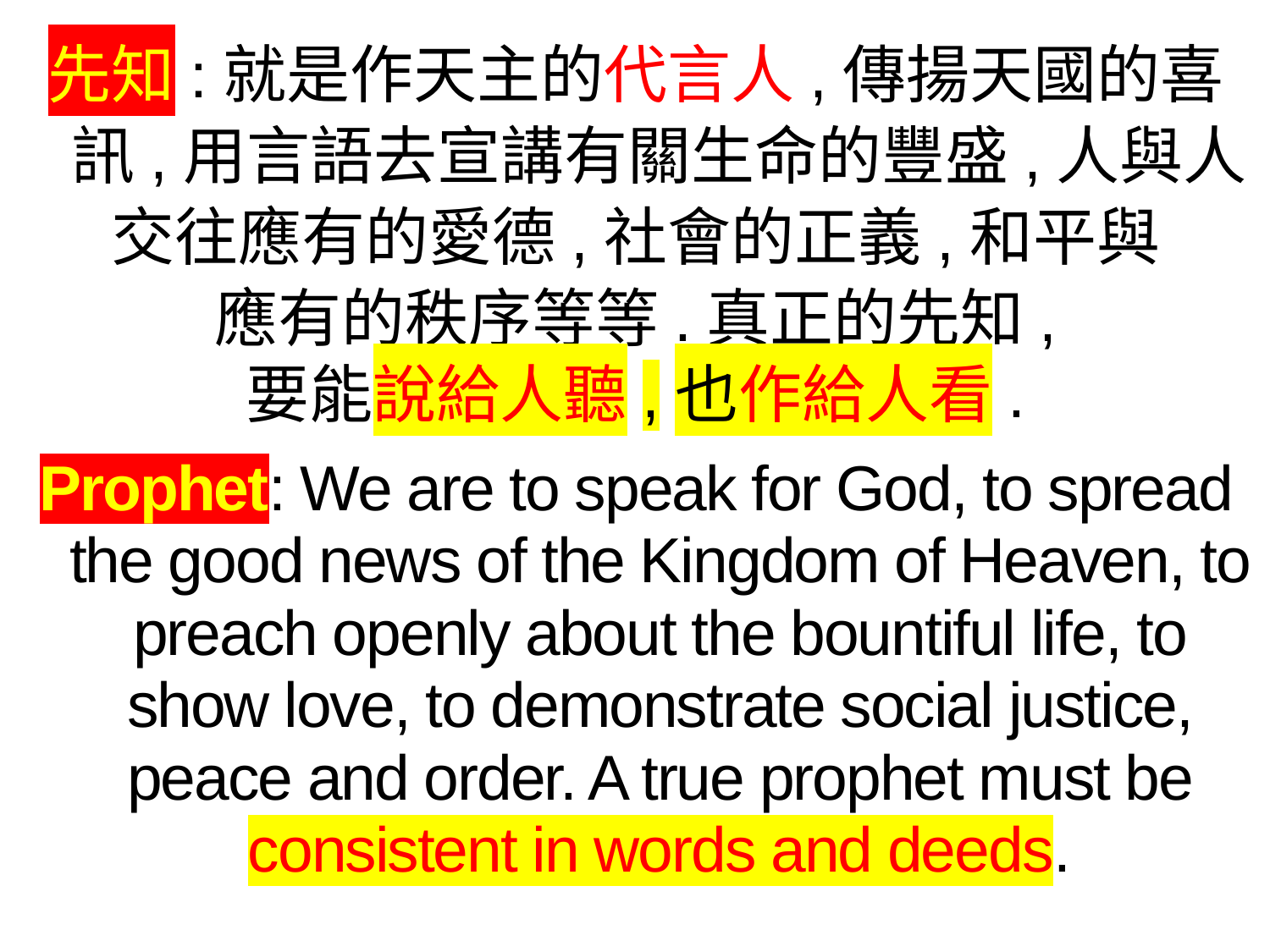

先知:就是作天主的代言人,傳揚天國的喜訊,用言語去宣講有關生命的豐盛,人與人
交往應有的愛德,社會的正義,和平與
應有的秩序等等.真正的先知,
要能說給人聽,也作給人看.
Prophet: We are to speak for God, to spread the good news of the Kingdom of Heaven, to preach openly about the bountiful life, to show love, to demonstrate social justice, peace and order. A true prophet must be consistent in words and deeds.